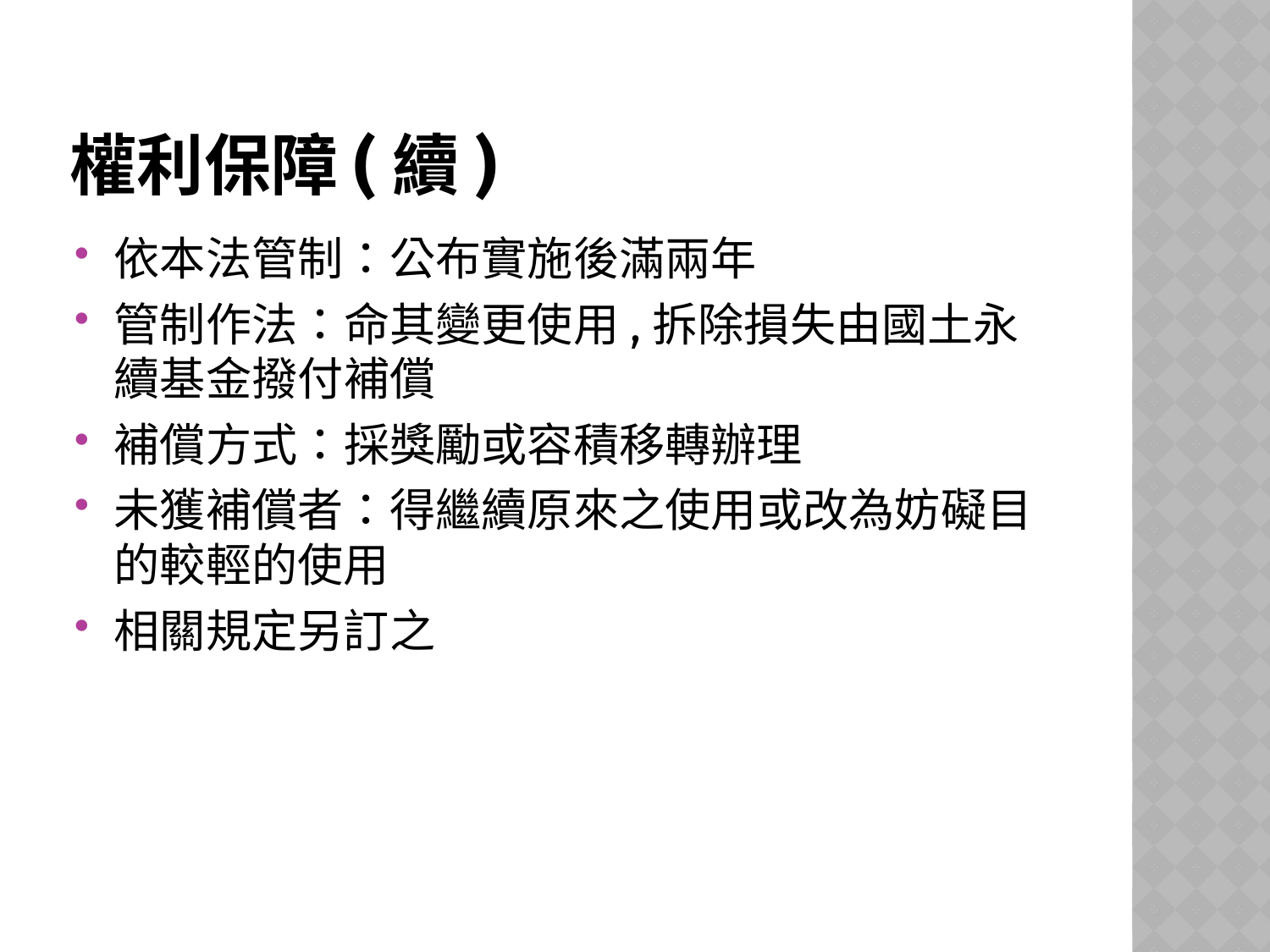

# 權利保障(續)
依本法管制：公布實施後滿兩年
管制作法：命其變更使用,拆除損失由國土永續基金撥付補償
補償方式：採獎勵或容積移轉辦理
未獲補償者：得繼續原來之使用或改為妨礙目的較輕的使用
相關規定另訂之